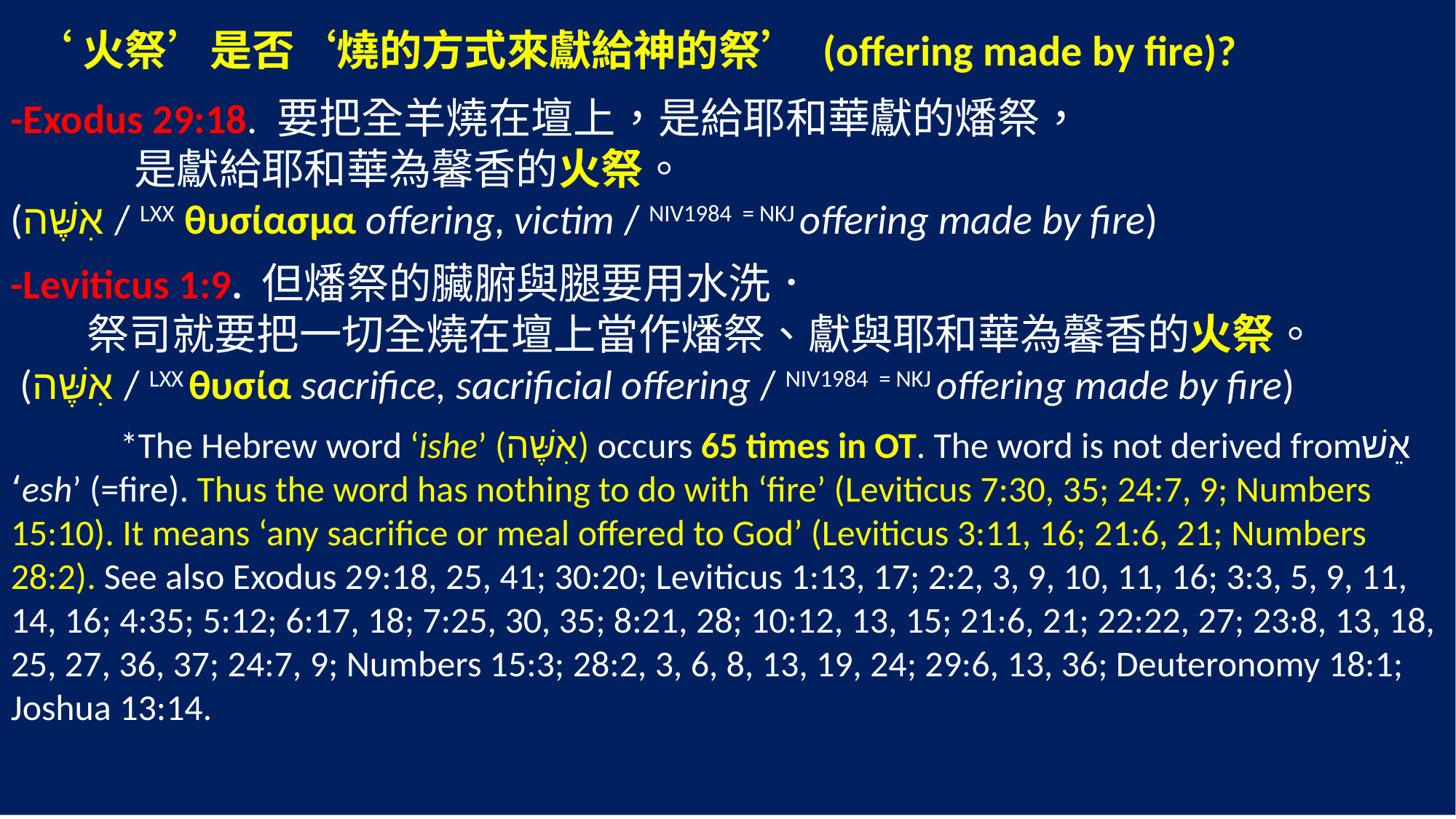

‘火祭’是否‘燒的方式來獻給神的祭’ (offering made by fire)?

-Exodus 29:18. 要把全羊燒在壇上，是給耶和華獻的燔祭，
            是獻給耶和華為馨香的火祭。
(אִשֶּׁה / LXX  θυσίασμα offering, victim / NIV1984  = NKJ offering made by fire)

-Leviticus 1:9. 但燔祭的臟腑與腿要用水洗．
       祭司就要把一切全燒在壇上當作燔祭、獻與耶和華為馨香的火祭。
 (אִשֶּׁה / LXX θυσία sacrifice, sacrificial offering / NIV1984  = NKJ offering made by fire)

	*The Hebrew word ‘ishe’ (אִשֶּׁה) occurs 65 times in OT. The word is not derived fromאֵשׁ ‘esh’ (=fire). Thus the word has nothing to do with ‘fire’ (Leviticus 7:30, 35; 24:7, 9; Numbers 15:10). It means ‘any sacrifice or meal offered to God’ (Leviticus 3:11, 16; 21:6, 21; Numbers 28:2). See also Exodus 29:18, 25, 41; 30:20; Leviticus 1:13, 17; 2:2, 3, 9, 10, 11, 16; 3:3, 5, 9, 11, 14, 16; 4:35; 5:12; 6:17, 18; 7:25, 30, 35; 8:21, 28; 10:12, 13, 15; 21:6, 21; 22:22, 27; 23:8, 13, 18, 25, 27, 36, 37; 24:7, 9; Numbers 15:3; 28:2, 3, 6, 8, 13, 19, 24; 29:6, 13, 36; Deuteronomy 18:1; Joshua 13:14.